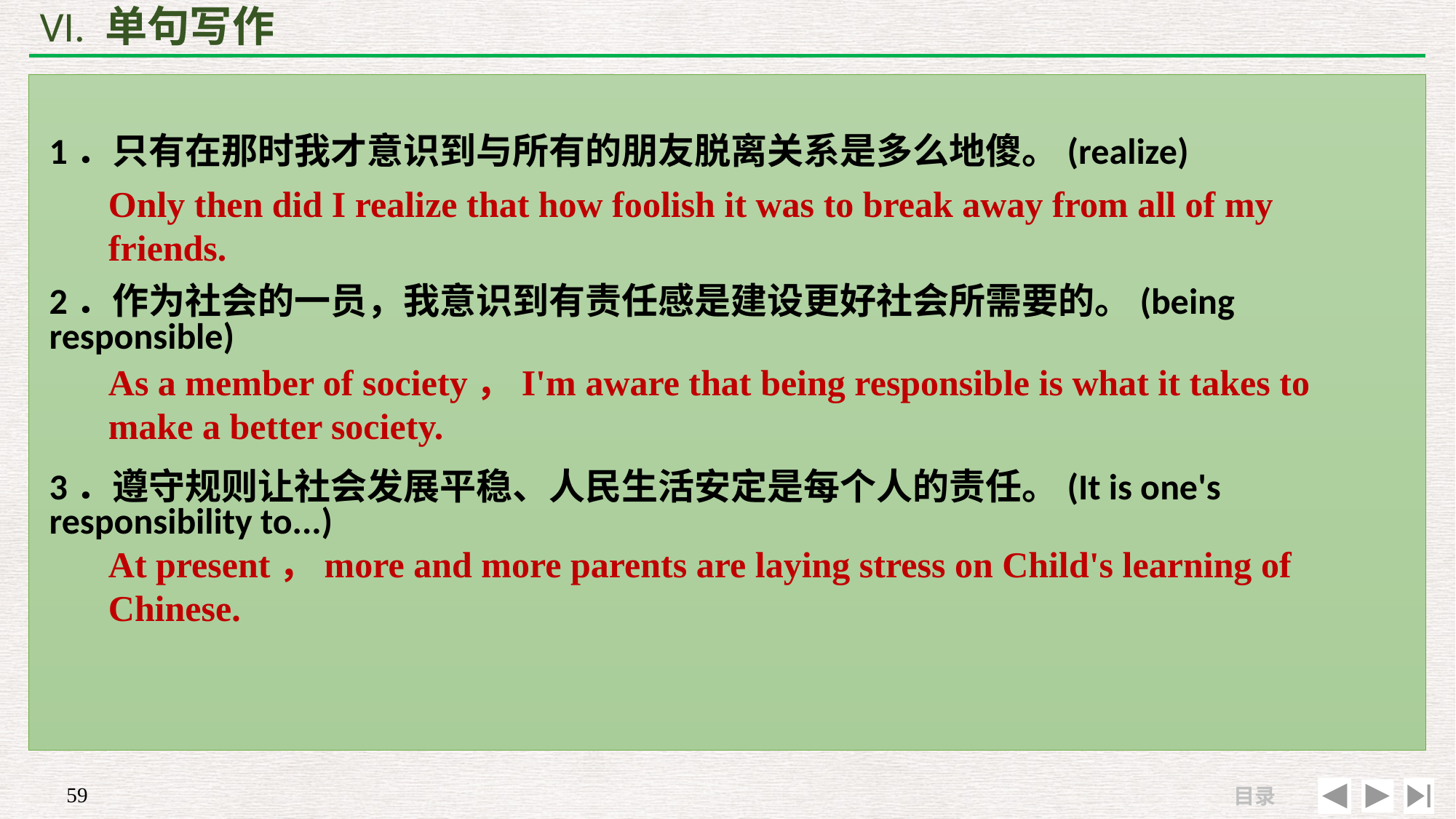

# VI. 单句写作

1．只有在那时我才意识到与所有的朋友脱离关系是多么地傻。(realize)

2．作为社会的一员，我意识到有责任感是建设更好社会所需要的。(being responsible)

3．遵守规则让社会发展平稳、人民生活安定是每个人的责任。(It is one's responsibility to...)
Only then did I realize that how foolish it was to break away from all of my friends.
As a member of society，I'm aware that being responsible is what it takes to make a better society.
At present，more and more parents are laying stress on Child's learning of Chinese.